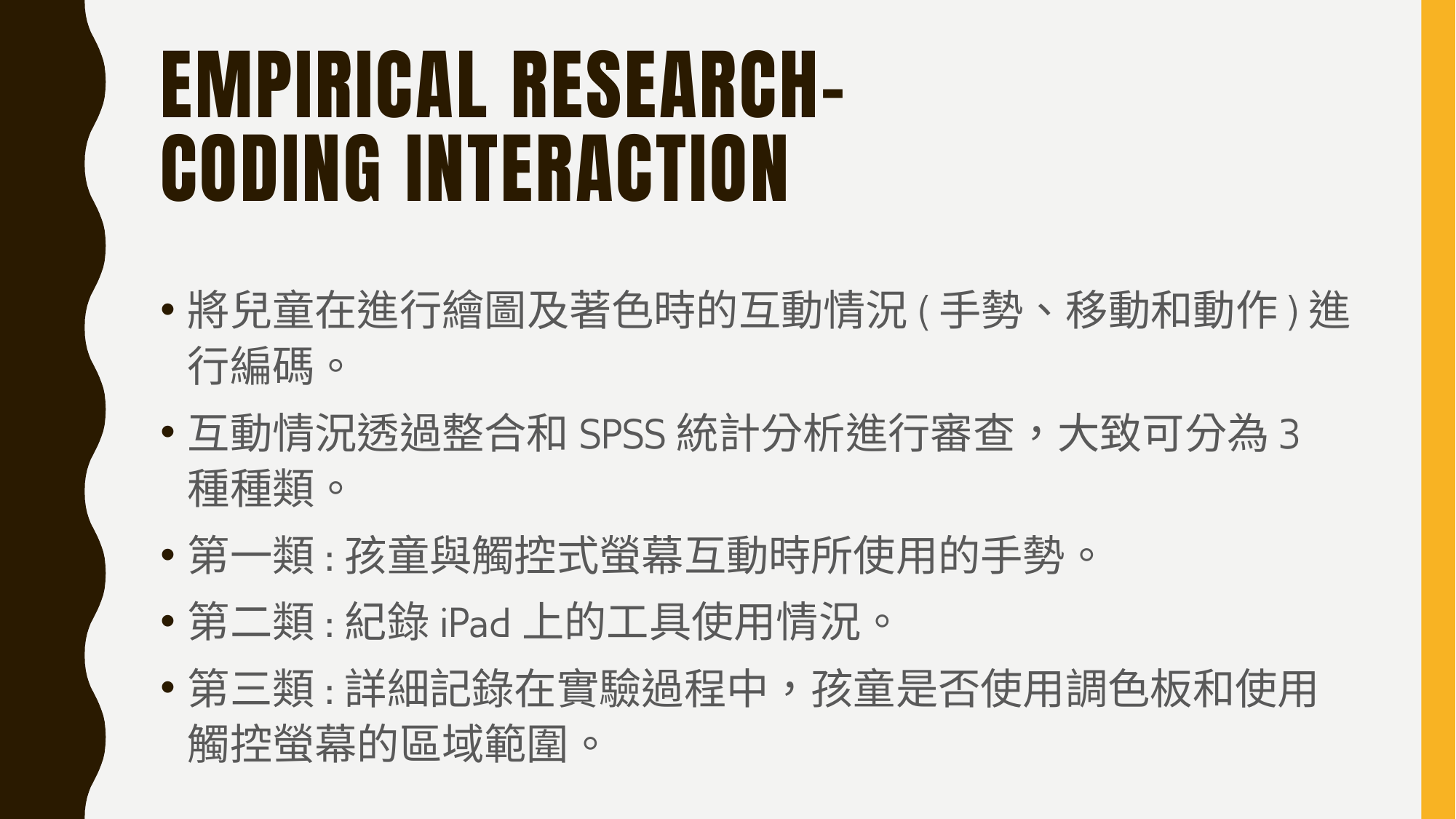

# Empirical research- Coding interaction
將兒童在進行繪圖及著色時的互動情況(手勢、移動和動作)進行編碼。
互動情況透過整合和SPSS統計分析進行審查，大致可分為3種種類。
第一類:孩童與觸控式螢幕互動時所使用的手勢。
第二類:紀錄iPad上的工具使用情況。
第三類:詳細記錄在實驗過程中，孩童是否使用調色板和使用觸控螢幕的區域範圍。